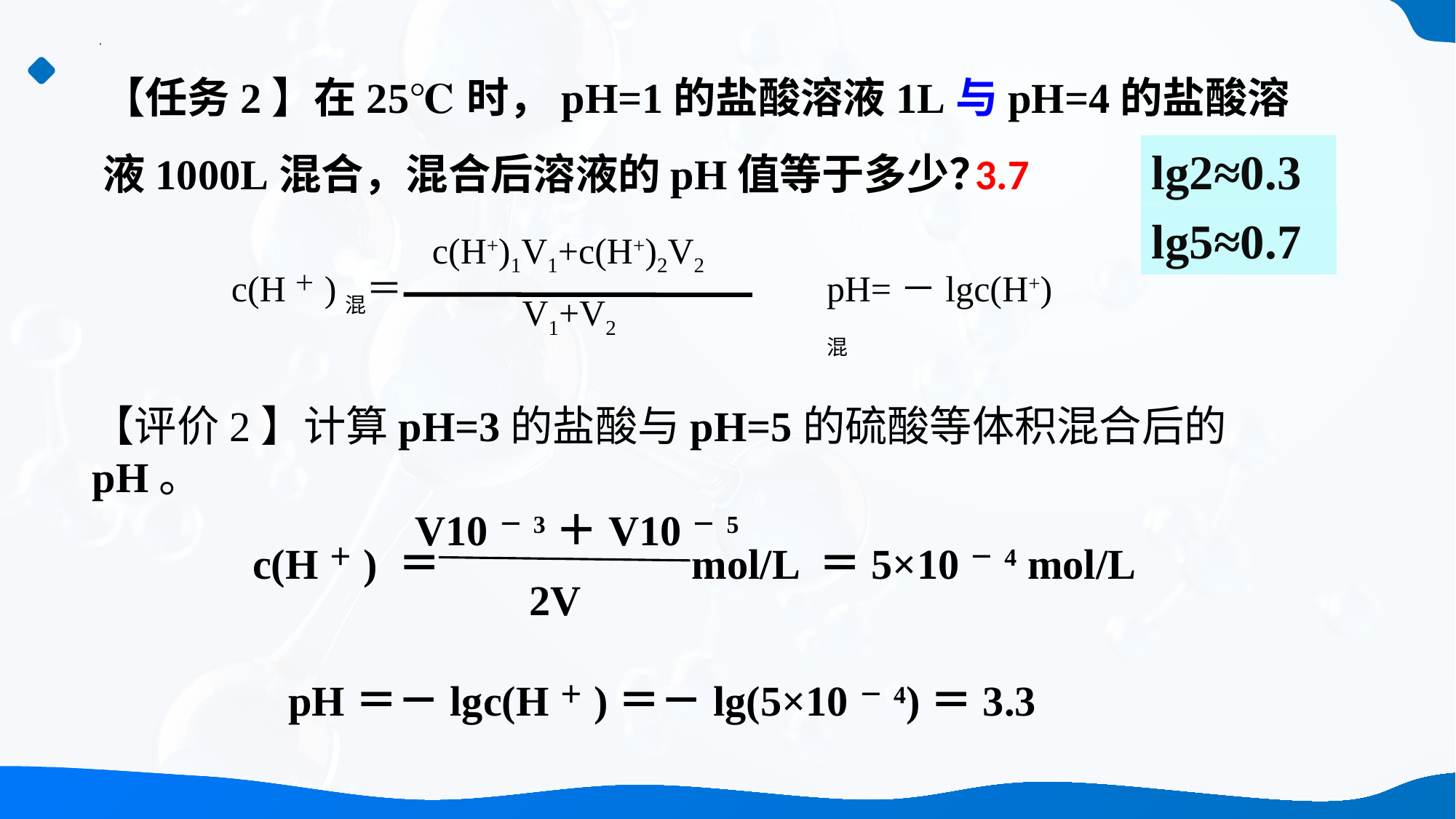

【任务2】在25℃时，pH=1的盐酸溶液1L与pH=4的盐酸溶液1000L混合，混合后溶液的pH值等于多少？
lg2≈0.3
3.7
lg5≈0.7
c(H+)1V1+c(H+)2V2
      V1+V2

 c(H＋)混＝
pH=－lgc(H+)混
【评价2】计算pH=3的盐酸与pH=5的硫酸等体积混合后的pH。
V10－3＋V10－5
c(H＋) ＝                         mol/L ＝5×10－4 mol/L

2V
pH＝－lgc(H＋)＝－lg(5×10－4)＝3.3